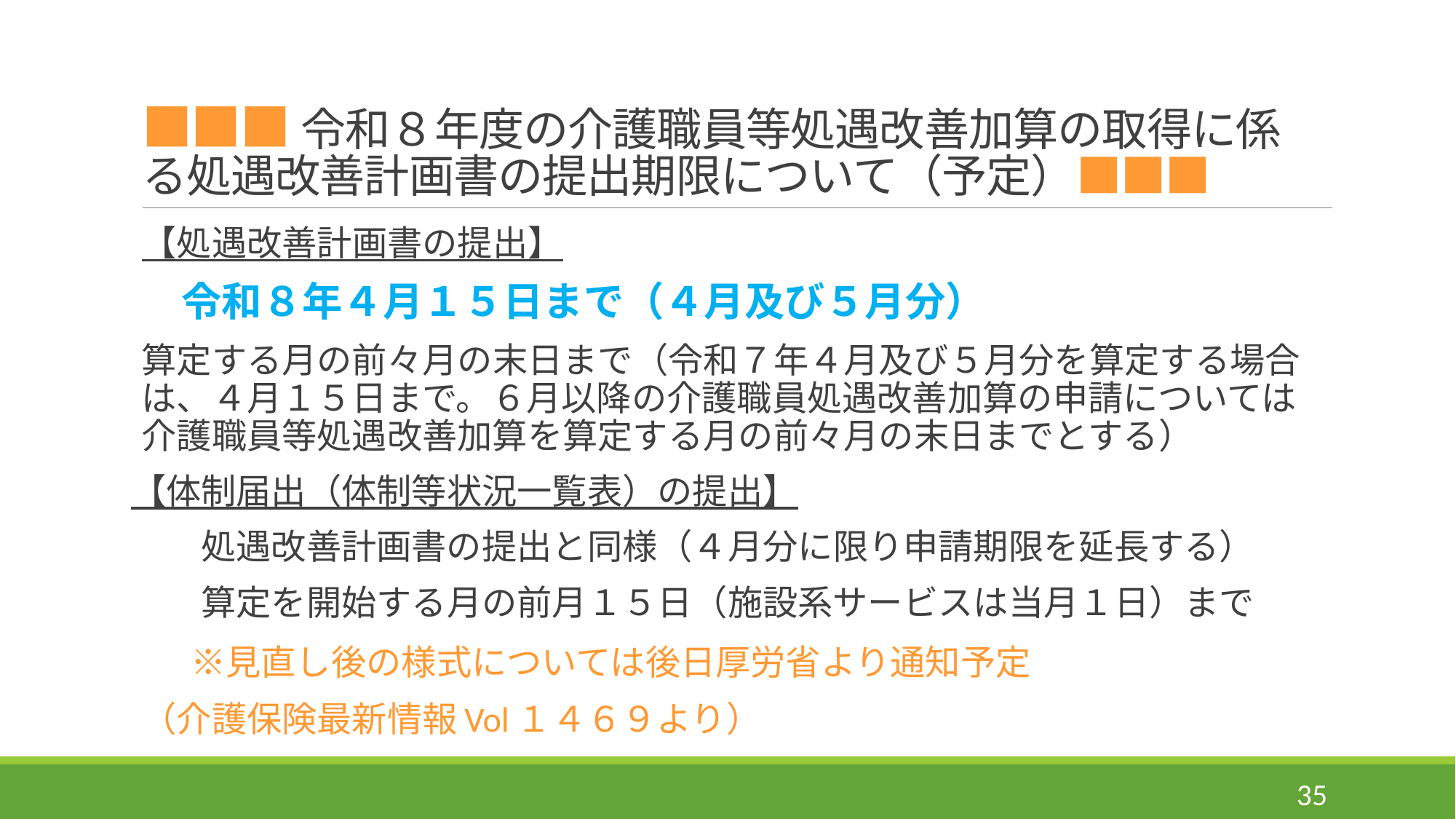

# ■■■令和８年度の介護職員等処遇改善加算の取得に係る処遇改善計画書の提出期限について（予定）■■■
【処遇改善計画書の提出】
　令和８年４月１５日まで（４月及び５月分）
算定する月の前々月の末日まで（令和７年４月及び５月分を算定する場合は、４月１５日まで。６月以降の介護職員処遇改善加算の申請については介護職員等処遇改善加算を算定する月の前々月の末日までとする）
【体制届出（体制等状況一覧表）の提出】
　　処遇改善計画書の提出と同様（４月分に限り申請期限を延長する）
　　算定を開始する月の前月１５日（施設系サービスは当月１日）まで
　 ※見直し後の様式については後日厚労省より通知予定
（介護保険最新情報Vol１４６９より）

35